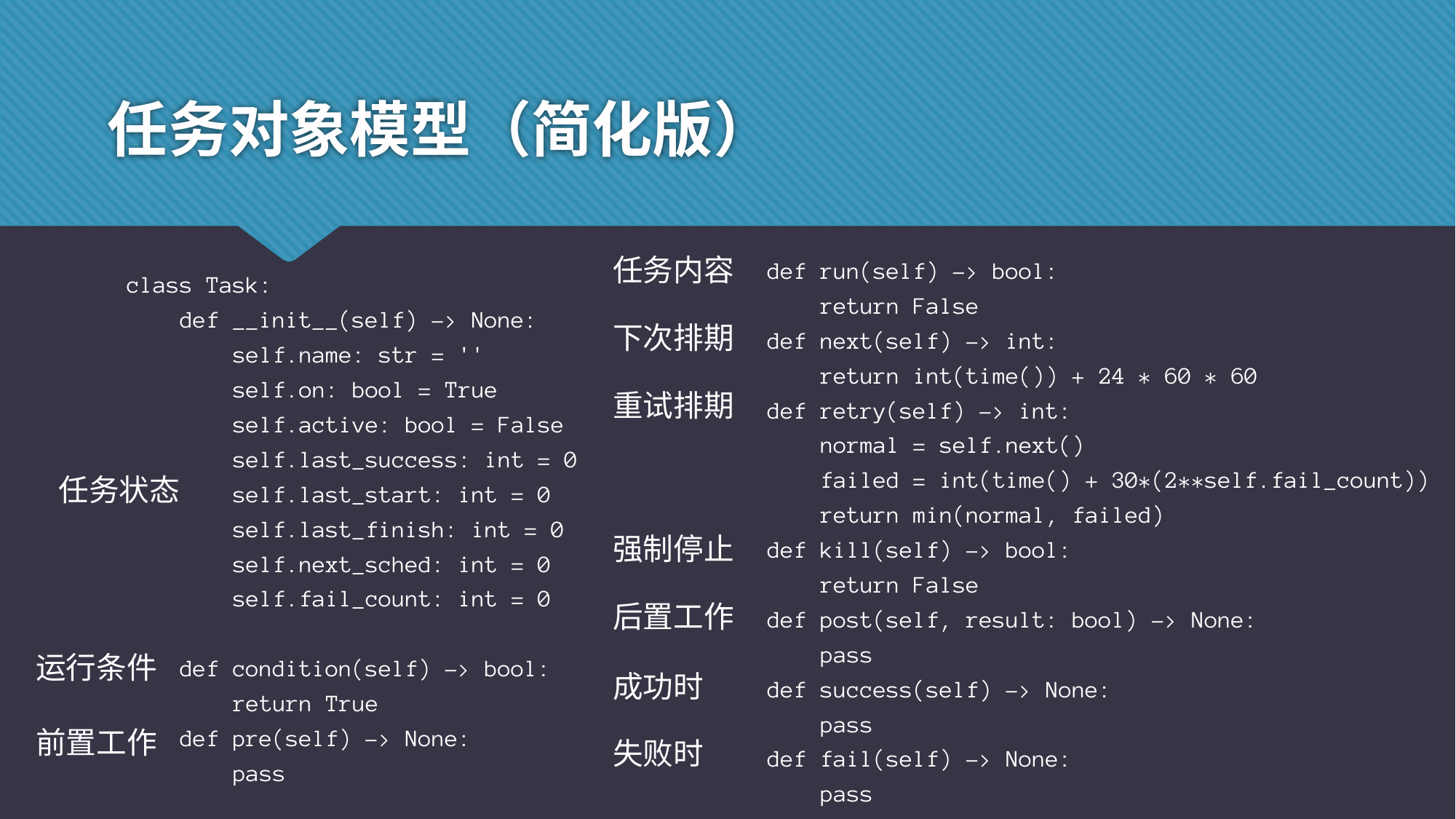

# 任务对象模型（简化版）
    def run(self) -> bool:
        return False
    def next(self) -> int:
        return int(time()) + 24 * 60 * 60
    def retry(self) -> int:
        normal = self.next()
        failed = int(time() + 30*(2**self.fail_count))
        return min(normal, failed)
    def kill(self) -> bool:
        return False
    def post(self, result: bool) -> None:
        pass
    def success(self) -> None:
        pass
    def fail(self) -> None:
        pass
任务内容
class Task:
    def __init__(self) -> None:
        self.name: str = ''
        self.on: bool = True
        self.active: bool = False
        self.last_success: int = 0
        self.last_start: int = 0
        self.last_finish: int = 0
        self.next_sched: int = 0
        self.fail_count: int = 0

    def condition(self) -> bool:
        return True
    def pre(self) -> None:
        pass

下次排期
重试排期
任务状态
强制停止
后置工作
运行条件
成功时
前置工作
失败时